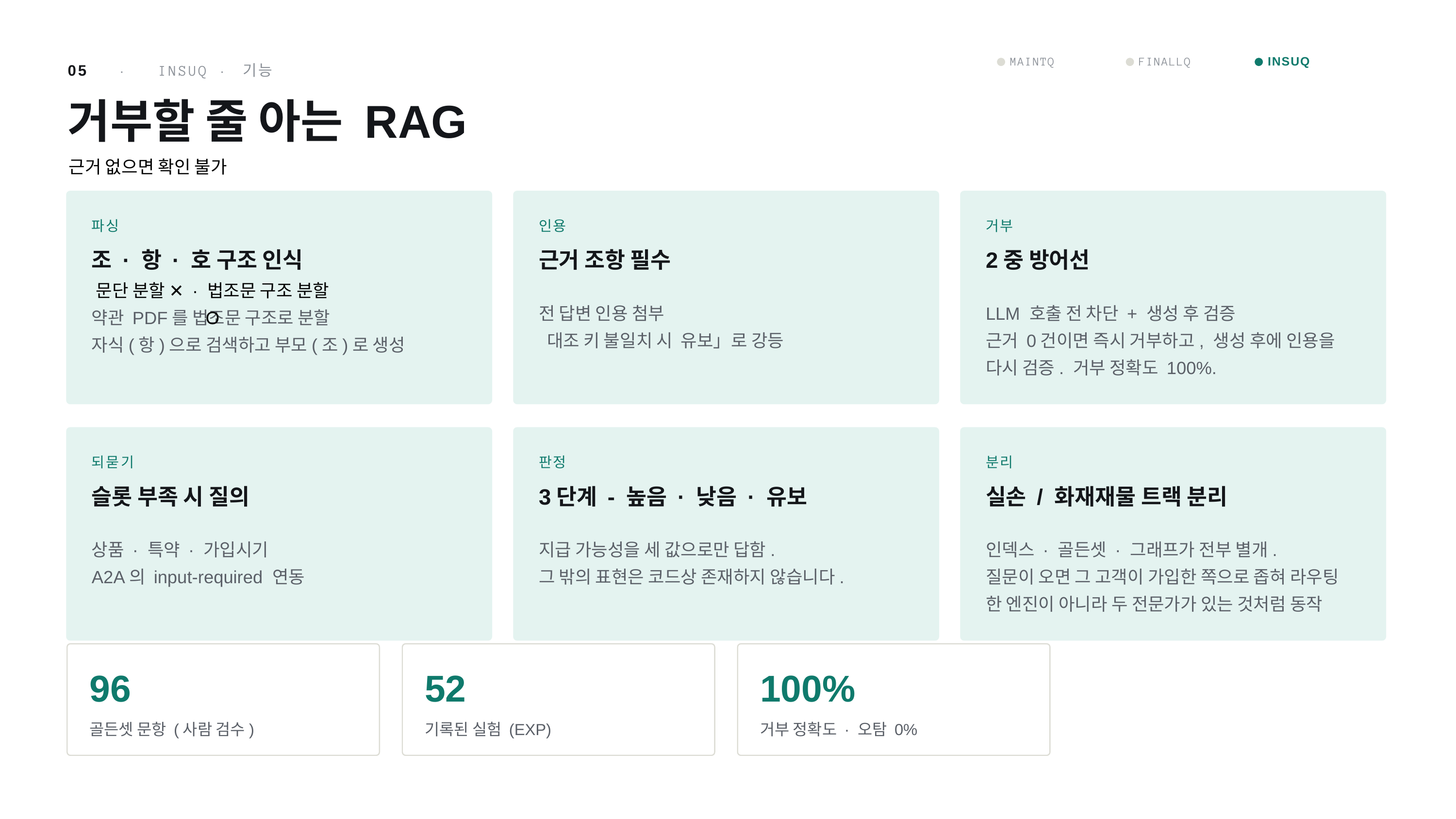

MAINTQ

FINALLQ

INSUQ

05   ·   INSUQ · 기능

거부할 줄 아는 RAG
근거 없으면 확인 불가

파싱

인용

거부
조 · 항 · 호 구조 인식
근거 조항 필수
2중 방어선
문단 분할 ✕ · 법조문 구조 분할 O
전 답변 인용 첨부
 대조 키 불일치 시  유보」로 강등
LLM 호출 전 차단 + 생성 후 검증
근거 0건이면 즉시 거부하고, 생성 후에 인용을 다시 검증. 거부 정확도 100%.
약관 PDF를 법조문 구조로 분할
자식(항)으로 검색하고 부모(조)로 생성

되묻기

판정

분리
슬롯 부족 시 질의
3단계 - 높음 · 낮음 · 유보
실손 / 화재재물 트랙 분리
상품 · 특약 · 가입시기
A2A의 input-required 연동
지급 가능성을 세 값으로만 답함.
그 밖의 표현은 코드상 존재하지 않습니다.
인덱스 · 골든셋 · 그래프가 전부 별개.
질문이 오면 그 고객이 가입한 쪽으로 좁혀 라우팅
한 엔진이 아니라 두 전문가가 있는 것처럼 동작

96

52

100%
골든셋 문항 (사람 검수)
기록된 실험 (EXP)
거부 정확도 · 오탐 0%